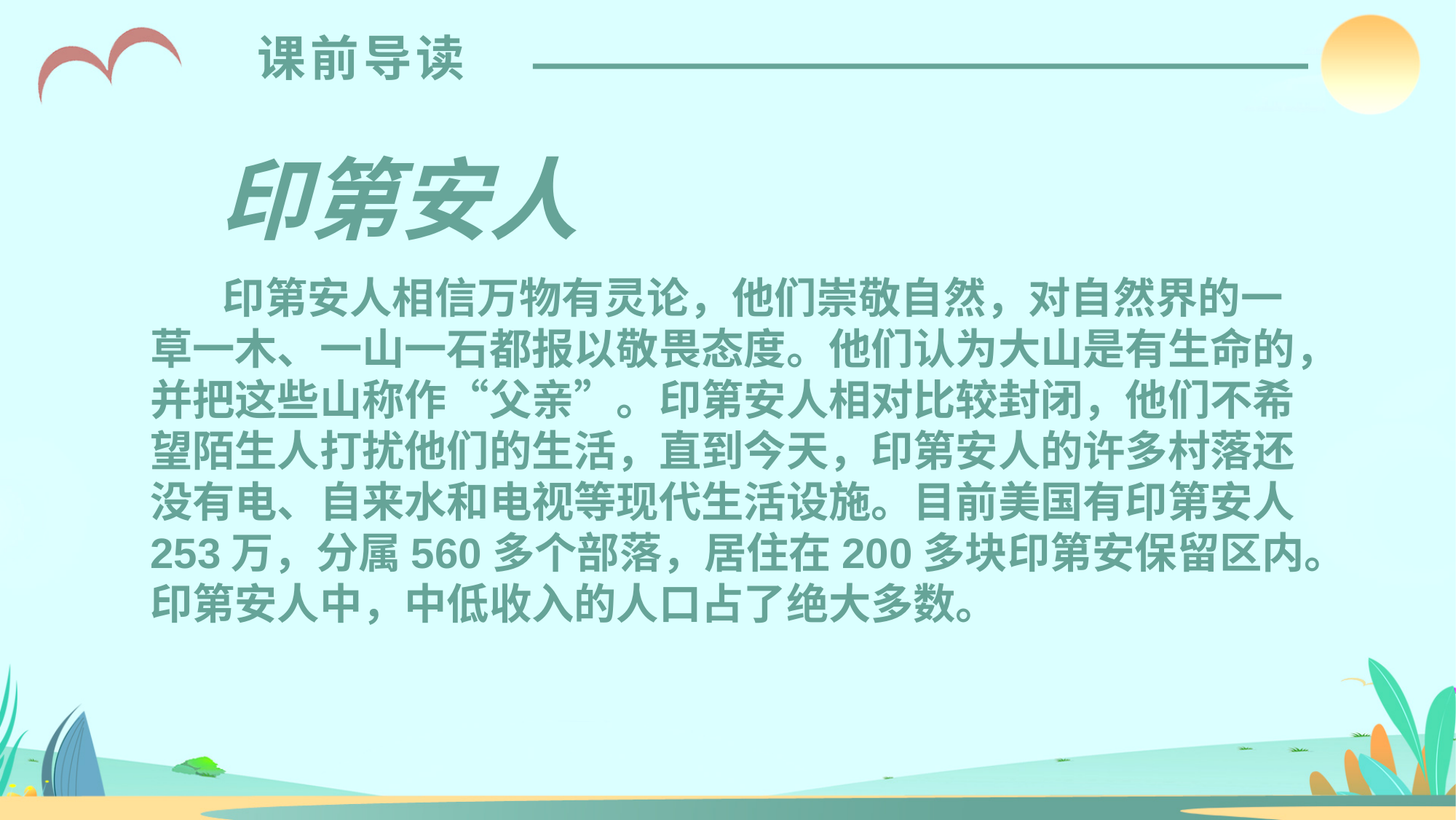

课前导读

印第安人
　　　印第安人相信万物有灵论，他们崇敬自然，对自然界的一草一木、一山一石都报以敬畏态度。他们认为大山是有生命的，并把这些山称作“父亲”。印第安人相对比较封闭，他们不希望陌生人打扰他们的生活，直到今天，印第安人的许多村落还没有电、自来水和电视等现代生活设施。目前美国有印第安人253万，分属560多个部落，居住在200多块印第安保留区内。印第安人中，中低收入的人口占了绝大多数。